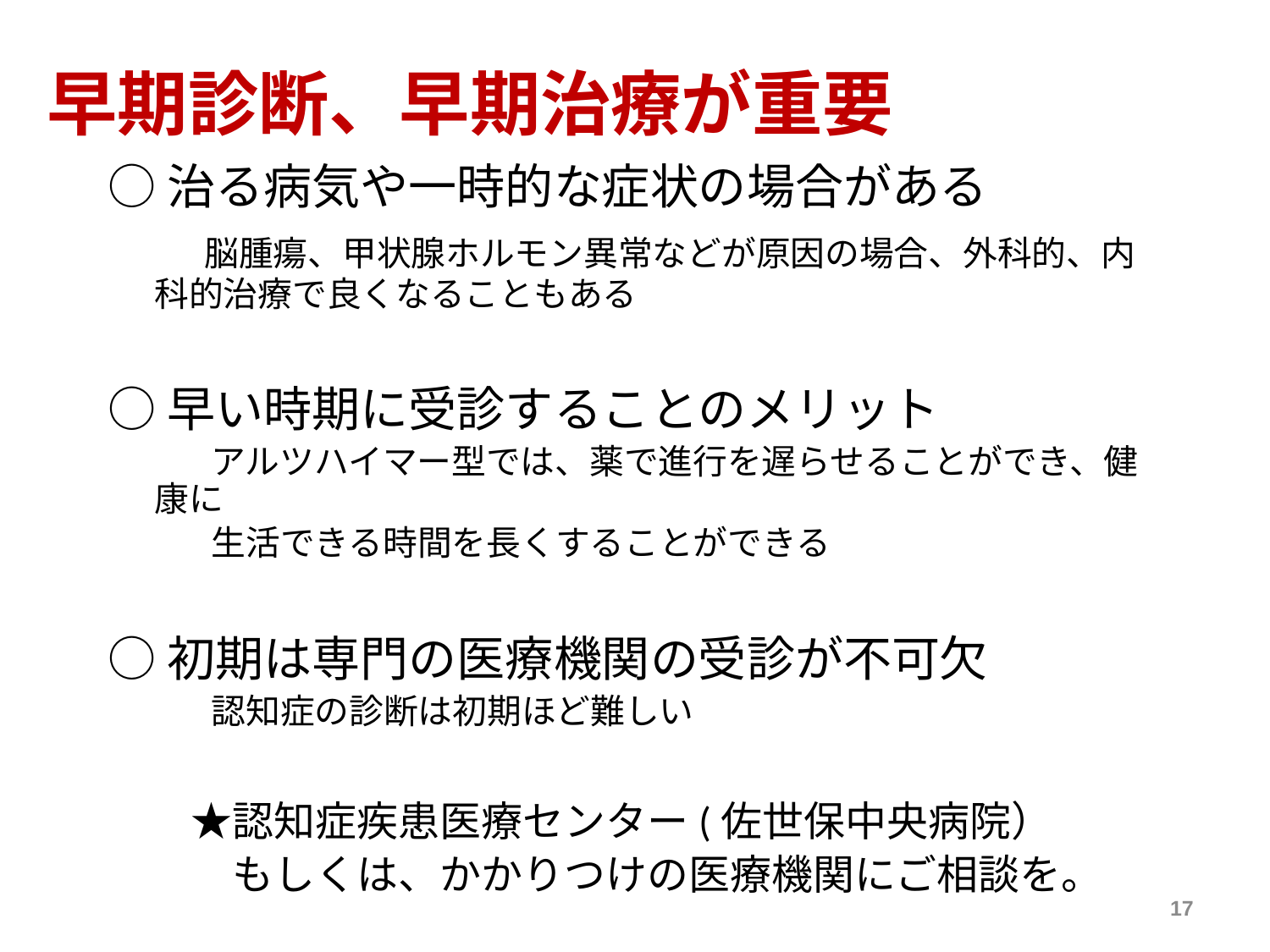

# 早期診断、早期治療が重要
○治る病気や一時的な症状の場合がある
　　脳腫瘍、甲状腺ホルモン異常などが原因の場合、外科的、内科的治療で良くなることもある

○早い時期に受診することのメリット
　　　アルツハイマー型では、薬で進行を遅らせることができ、健康に
　　　生活できる時間を長くすることができる

○初期は専門の医療機関の受診が不可欠
　　　認知症の診断は初期ほど難しい

　　★認知症疾患医療センター(佐世保中央病院）
　　　もしくは、かかりつけの医療機関にご相談を。
17